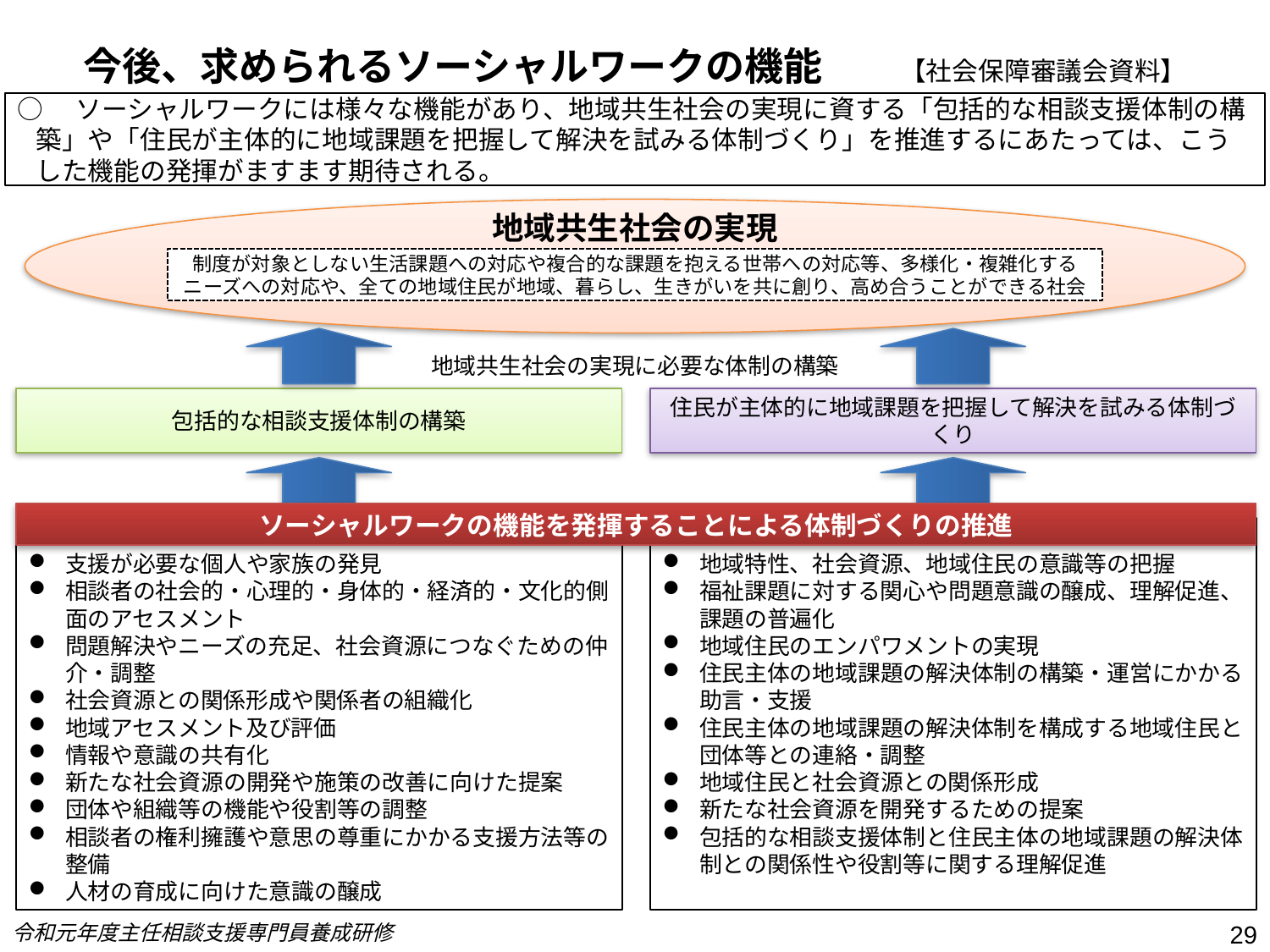

今後、求められるソーシャルワークの機能　　【社会保障審議会資料】
○　ソーシャルワークには様々な機能があり、地域共生社会の実現に資する「包括的な相談支援体制の構築」や「住民が主体的に地域課題を把握して解決を試みる体制づくり」を推進するにあたっては、こうした機能の発揮がますます期待される。
地域共生社会の実現

制度が対象としない生活課題への対応や複合的な課題を抱える世帯への対応等、多様化・複雑化するニーズへの対応や、全ての地域住民が地域、暮らし、生きがいを共に創り、高め合うことができる社会

地域共生社会の実現に必要な体制の構築
包括的な相談支援体制の構築
住民が主体的に地域課題を把握して解決を試みる体制づくり

ソーシャルワークの機能を発揮することによる体制づくりの推進

支援が必要な個人や家族の発見
相談者の社会的・心理的・身体的・経済的・文化的側面のアセスメント
問題解決やニーズの充足、社会資源につなぐための仲介・調整
社会資源との関係形成や関係者の組織化
地域アセスメント及び評価
情報や意識の共有化
新たな社会資源の開発や施策の改善に向けた提案
団体や組織等の機能や役割等の調整
相談者の権利擁護や意思の尊重にかかる支援方法等の整備
人材の育成に向けた意識の醸成
地域特性、社会資源、地域住民の意識等の把握
福祉課題に対する関心や問題意識の醸成、理解促進、課題の普遍化
地域住民のエンパワメントの実現
住民主体の地域課題の解決体制の構築・運営にかかる助言・支援
住民主体の地域課題の解決体制を構成する地域住民と団体等との連絡・調整
地域住民と社会資源との関係形成
新たな社会資源を開発するための提案
包括的な相談支援体制と住民主体の地域課題の解決体制との関係性や役割等に関する理解促進

令和元年度主任相談支援専門員養成研修
29